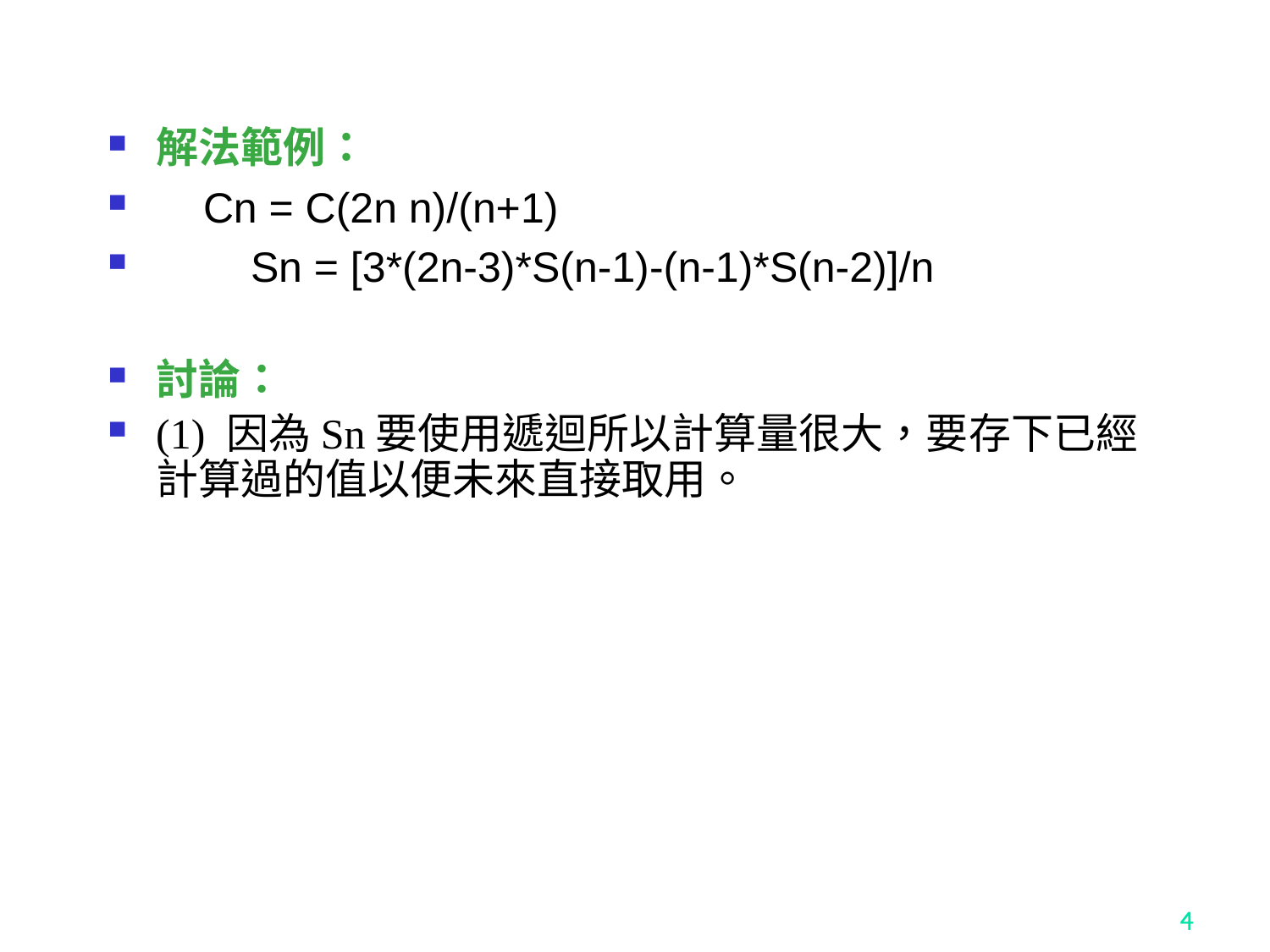

#
解法範例：
    Cn = C(2n n)/(n+1)
　　Sn = [3*(2n-3)*S(n-1)-(n-1)*S(n-2)]/n

討論：
(1) 因為Sn要使用遞迴所以計算量很大，要存下已經計算過的值以便未來直接取用。
4